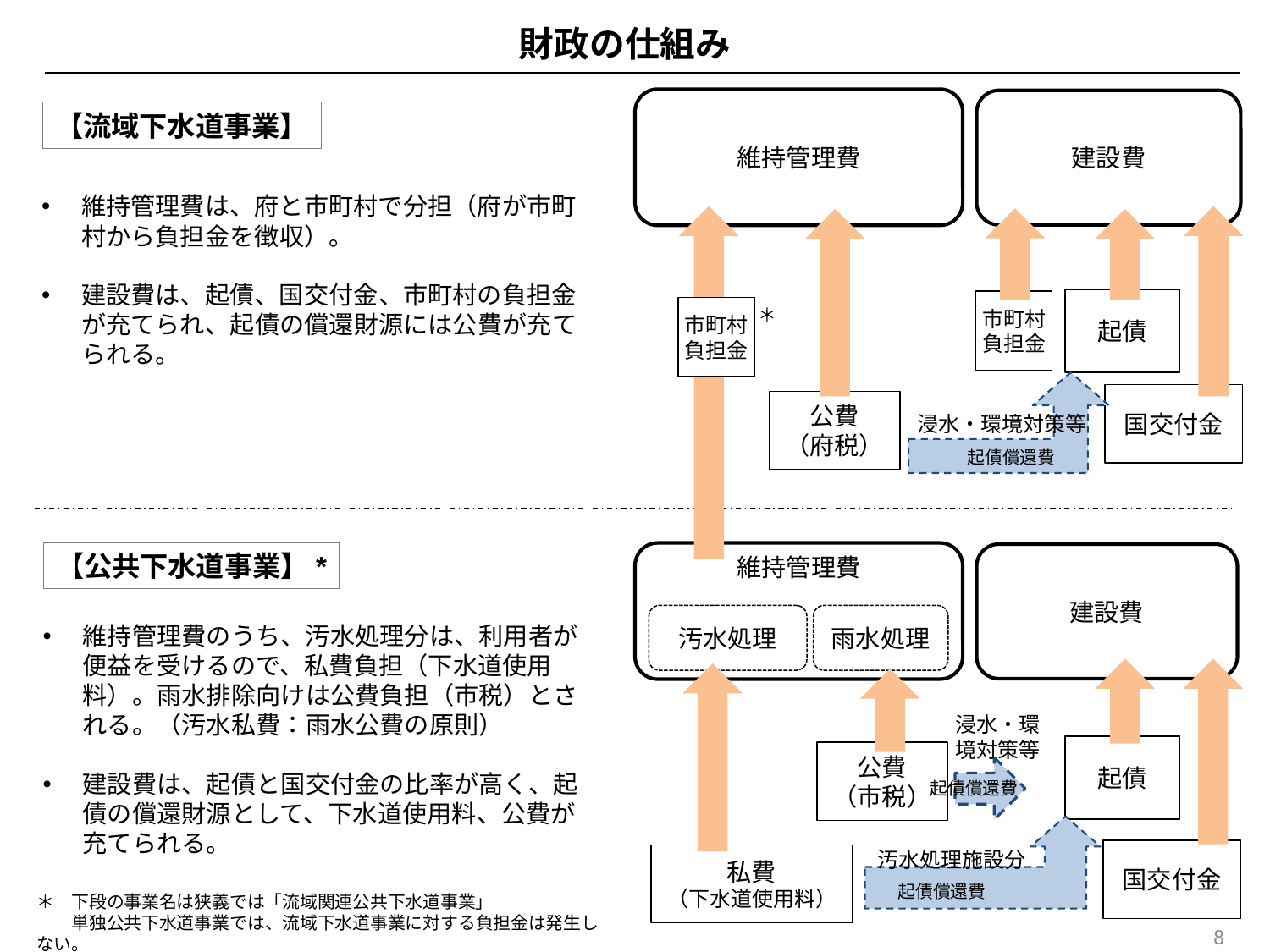

財政の仕組み
維持管理費
建設費
【流域下水道事業】
維持管理費は、府と市町村で分担（府が市町村から負担金を徴収）。

建設費は、起債、国交付金、市町村の負担金が充てられ、起債の償還財源には公費が充てられる。

起債
市町村
負担金
＊
市町村
負担金

国交付金
公費
（府税）
浸水・環境対策等
起債償還費
【公共下水道事業】*
維持管理費

建設費
汚水処理
雨水処理
維持管理費のうち、汚水処理分は、利用者が便益を受けるので、私費負担（下水道使用料）。雨水排除向けは公費負担（市税）とされる。（汚水私費：雨水公費の原則）

建設費は、起債と国交付金の比率が高く、起債の償還財源として、下水道使用料、公費が充てられる。

浸水・環境対策等
起債
公費
（市税）

起債償還費

汚水処理施設分
国交付金
私費
（下水道使用料）
起債償還費
＊　下段の事業名は狭義では「流域関連公共下水道事業」
　　単独公共下水道事業では、流域下水道事業に対する負担金は発生しない。
8